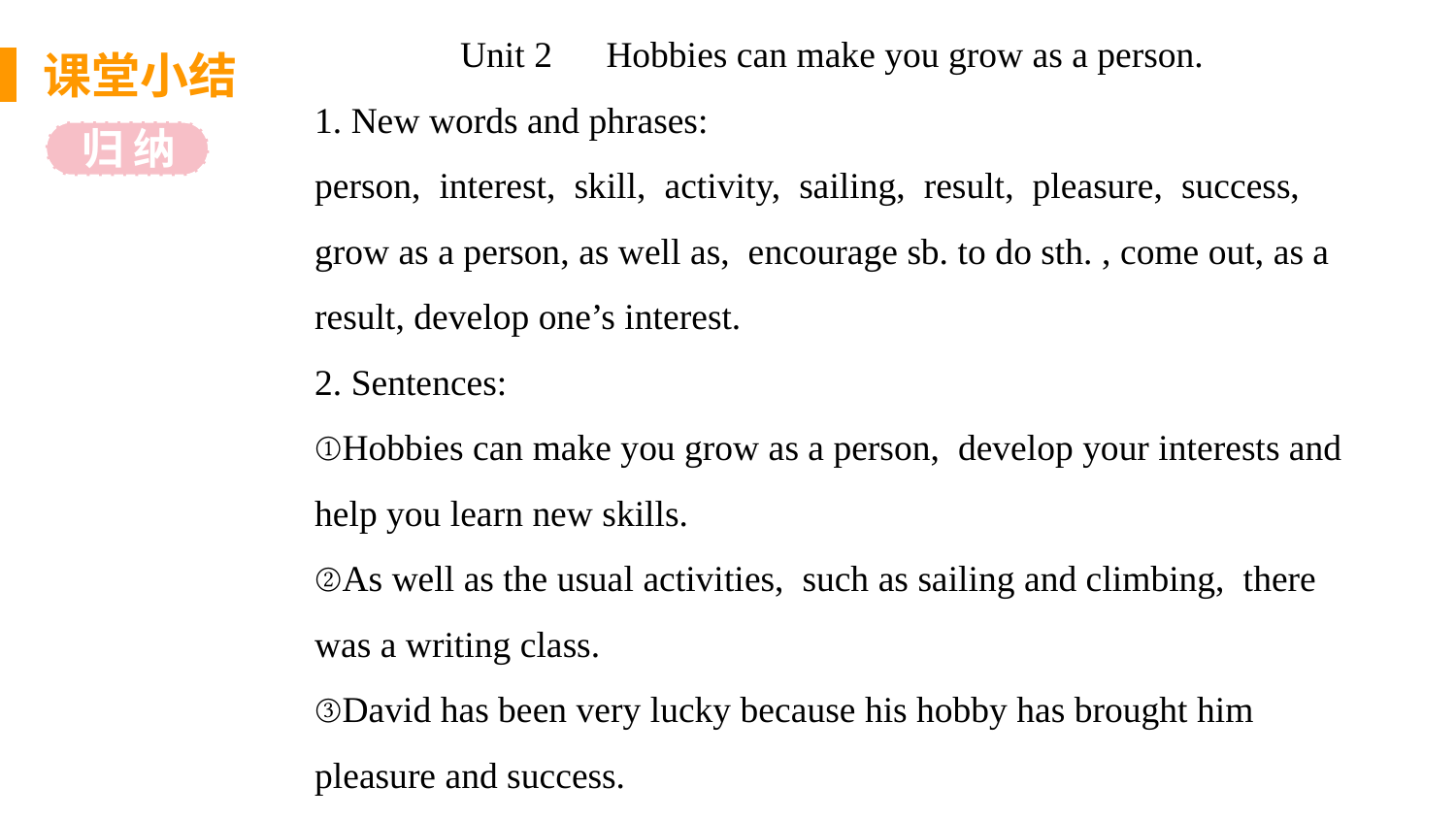

Unit 2　Hobbies can make you grow as a person.
1. New words and phrases:
person,  interest,  skill,  activity,  sailing,  result,  pleasure,  success, grow as a person, as well as,  encourage sb. to do sth. , come out, as a result, develop one’s interest.
2. Sentences:
①Hobbies can make you grow as a person,  develop your interests and help you learn new skills.
②As well as the usual activities,  such as sailing and climbing,  there was a writing class.
③David has been very lucky because his hobby has brought him pleasure and success.
课堂小结

归 纳